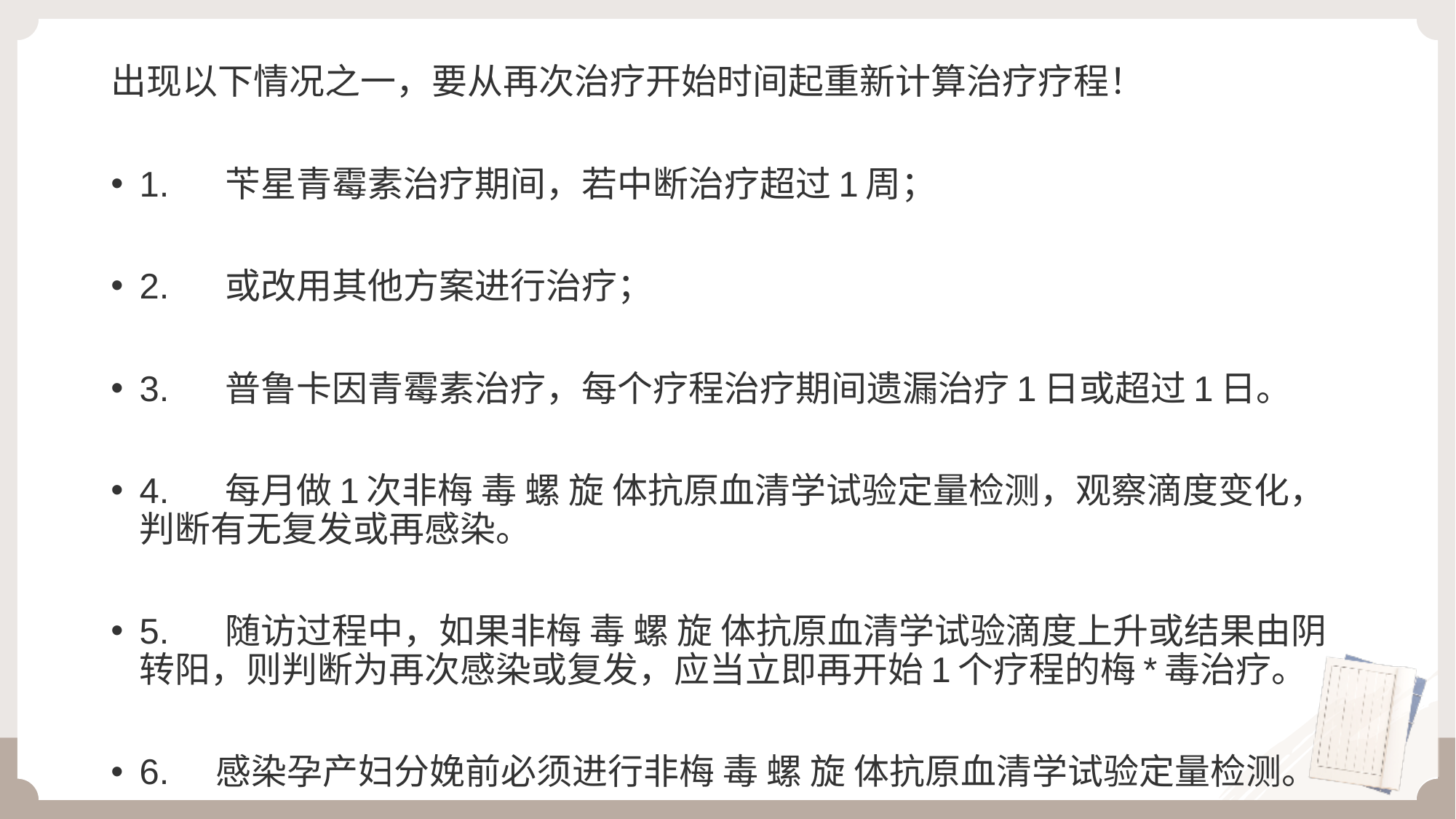

出现以下情况之一，要从再次治疗开始时间起重新计算治疗疗程！

1.     苄星青霉素治疗期间，若中断治疗超过1周；

2.     或改用其他方案进行治疗；

3.     普鲁卡因青霉素治疗，每个疗程治疗期间遗漏治疗1日或超过1日。

4.     每月做1次非梅 毒 螺 旋 体抗原血清学试验定量检测，观察滴度变化，判断有无复发或再感染。

5.     随访过程中，如果非梅 毒 螺 旋 体抗原血清学试验滴度上升或结果由阴转阳，则判断为再次感染或复发，应当立即再开始1个疗程的梅*毒治疗。

6.    感染孕产妇分娩前必须进行非梅 毒 螺 旋 体抗原血清学试验定量检测。